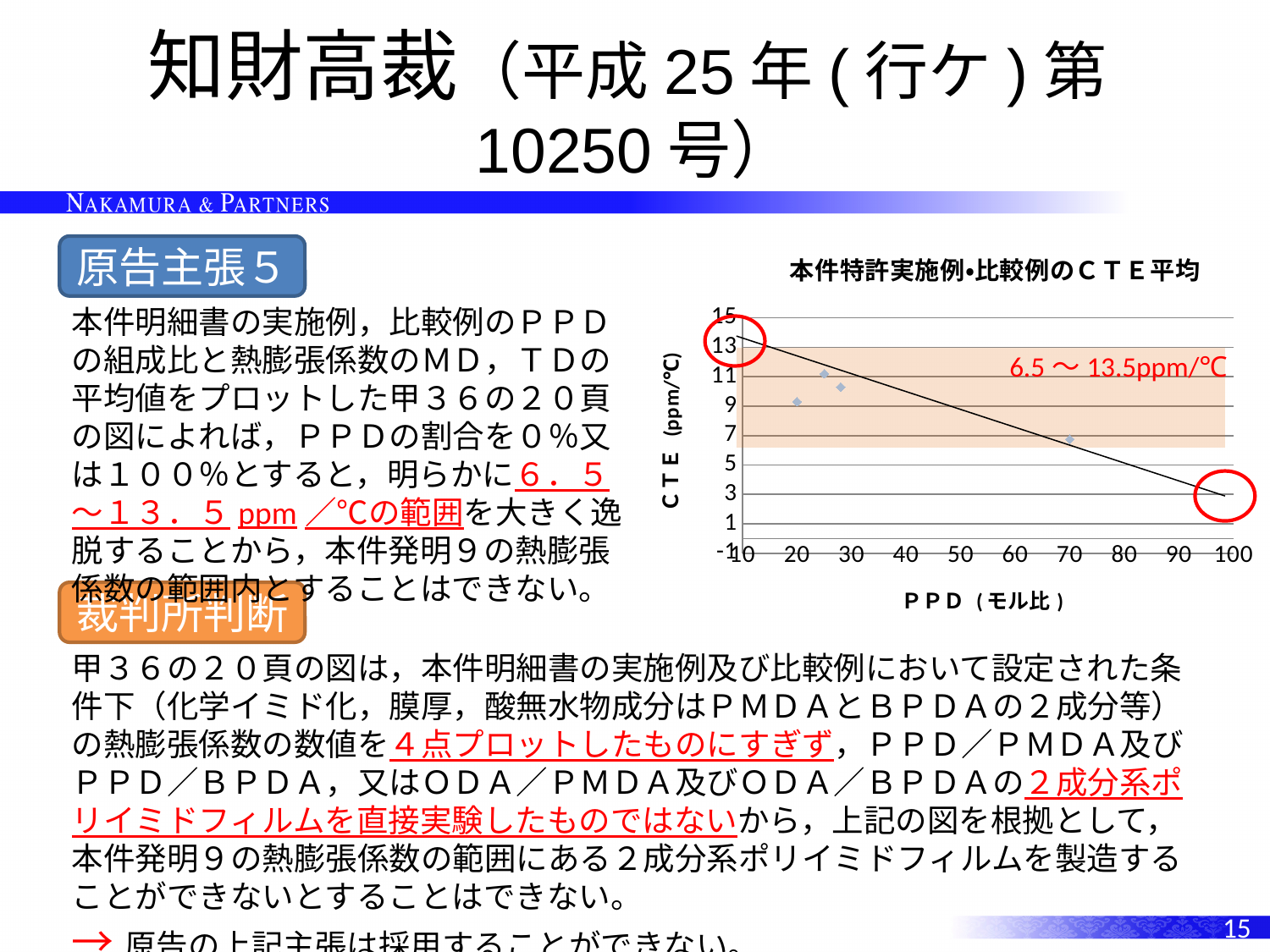

# 知財高裁（平成25年(行ケ)第10250号）

### Chart: 本件特許実施例・比較例のＣＴＥ平均

| Category | CTE |
|---|---|
原告主張５
本件明細書の実施例，比較例のＰＰＤの組成比と熱膨張係数のＭＤ，ＴＤの平均値をプロットした甲３６の２０頁の図によれば，ＰＰＤの割合を０％又は１００％とすると，明らかに６．５～１３．５ppm／℃の範囲を大きく逸脱することから，本件発明９の熱膨張係数の範囲内とすることはできない。

6.5～13.5ppm/℃

裁判所判断
甲３６の２０頁の図は，本件明細書の実施例及び比較例において設定された条件下（化学イミド化，膜厚，酸無水物成分はＰＭＤＡとＢＰＤＡの２成分等）の熱膨張係数の数値を４点プロットしたものにすぎず，ＰＰＤ／ＰＭＤＡ及びＰＰＤ／ＢＰＤＡ，又はＯＤＡ／ＰＭＤＡ及びＯＤＡ／ＢＰＤＡの２成分系ポリイミドフィルムを直接実験したものではないから，上記の図を根拠として，本件発明９の熱膨張係数の範囲にある２成分系ポリイミドフィルムを製造することができないとすることはできない。
→原告の上記主張は採用することができない。
15